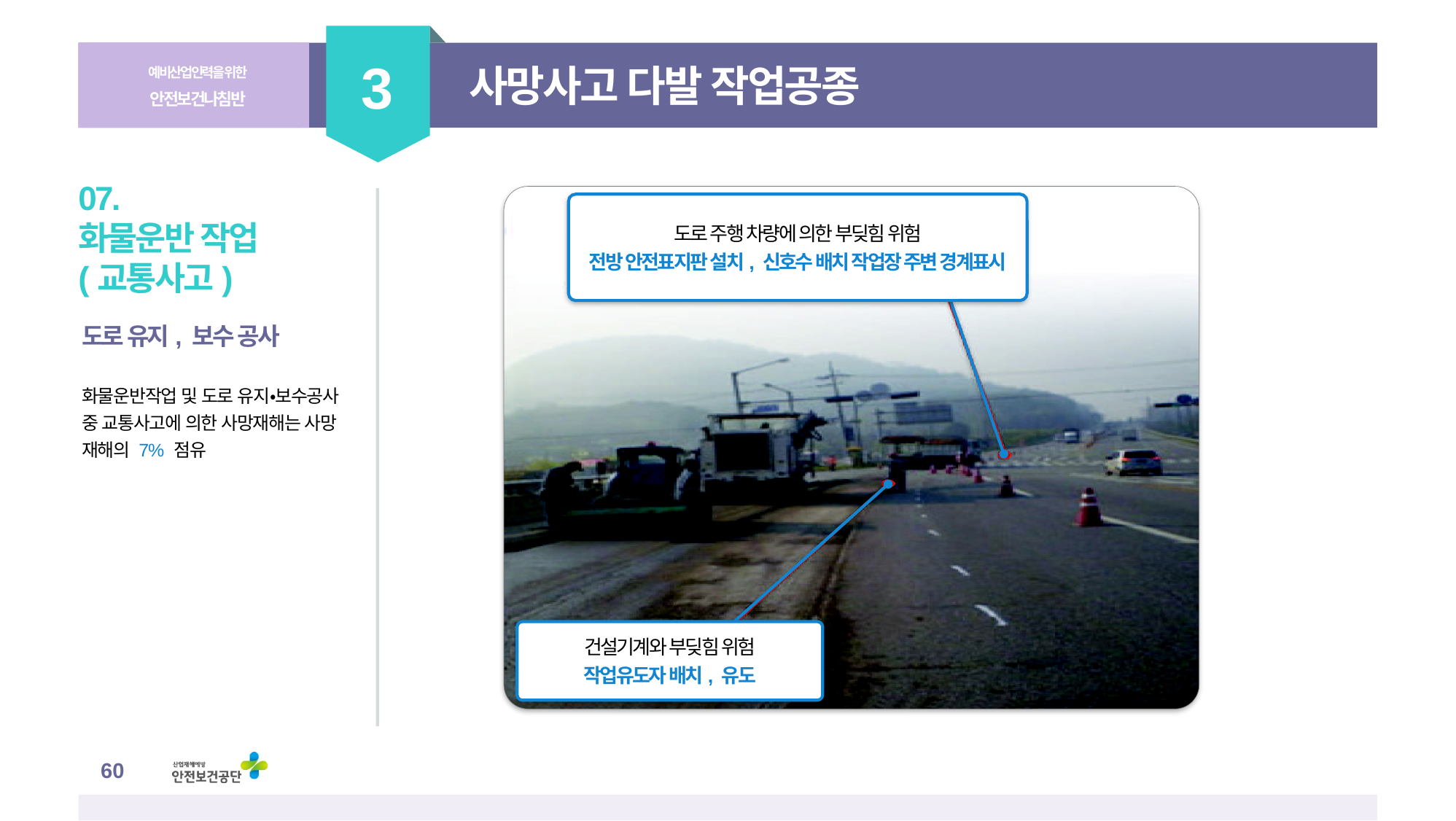

3
예비산업인력을 위한
안전보건나침반
사망사고 다발 작업공종

도로 주행 차량에 의한 부딪힘 위험
전방 안전표지판 설치, 신호수 배치 작업장 주변 경계표시
건설기계와 부딪힘 위험
작업유도자 배치, 유도
07.
화물운반 작업
(교통사고)
도로 유지, 보수 공사
화물운반작업 및 도로 유지•보수공사
중 교통사고에 의한 사망재해는 사망
재해의 7% 점유